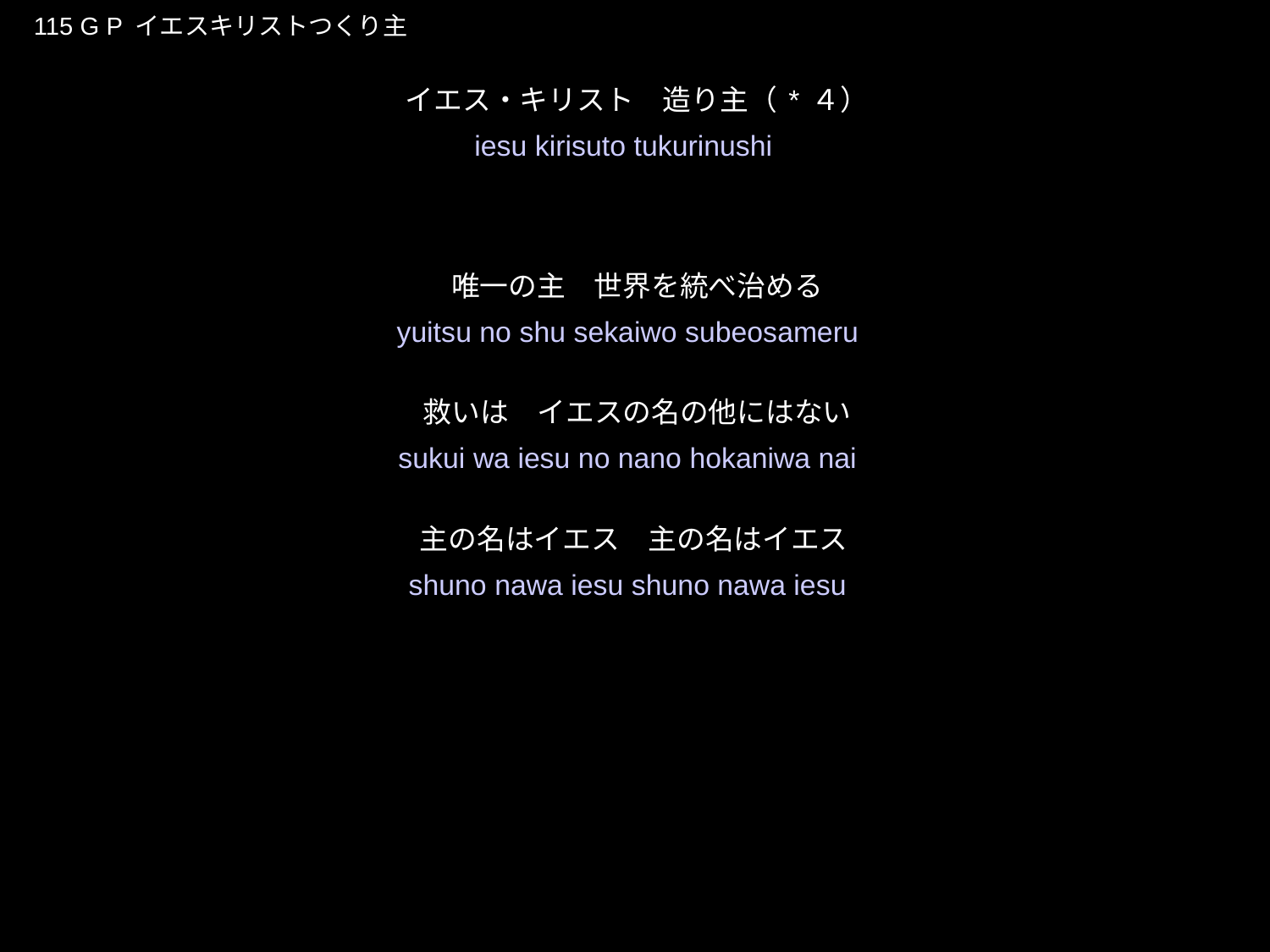

いえすきりすとつくりぬし
★P
115 G P イエスキリストつくり主
イエス・キリスト　造り主（*４）
唯一の主　世界を統べ治める
救いは　イエスの名の他にはない
主の名はイエス　主の名はイエス
★２
iesu kirisuto tukurinushi
yuitsu no shu sekaiwo subeosameru
sukui wa iesu no nano hokaniwa nai
shuno nawa iesu shuno nawa iesu